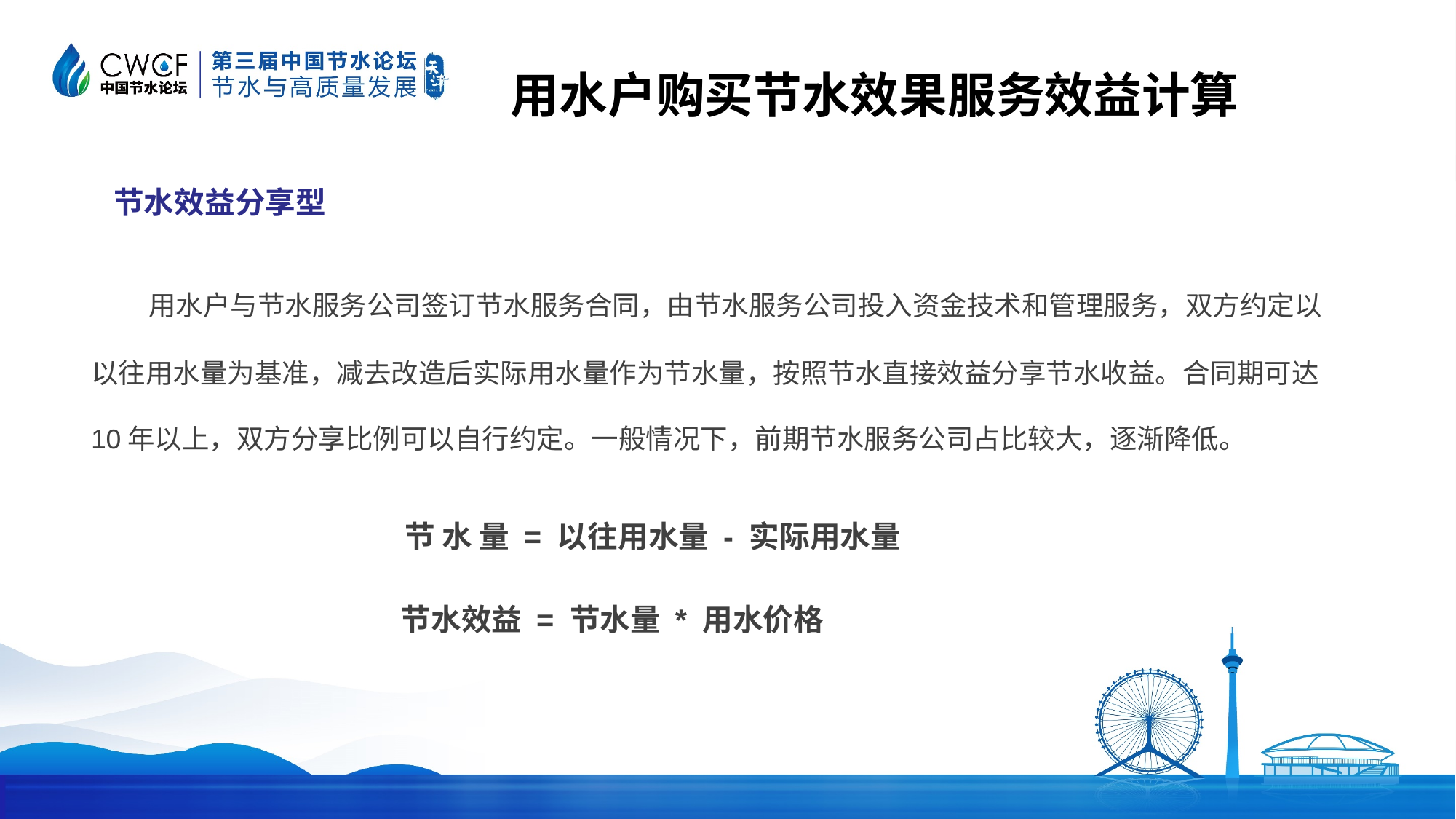

用水户购买节水效果服务效益计算
节水效益分享型
      用水户与节水服务公司签订节水服务合同，由节水服务公司投入资金技术和管理服务，双方约定以以往用水量为基准，减去改造后实际用水量作为节水量，按照节水直接效益分享节水收益。合同期可达10年以上，双方分享比例可以自行约定。一般情况下，前期节水服务公司占比较大，逐渐降低。
节 水 量 = 以往用水量 - 实际用水量
 节水效益 = 节水量 * 用水价格